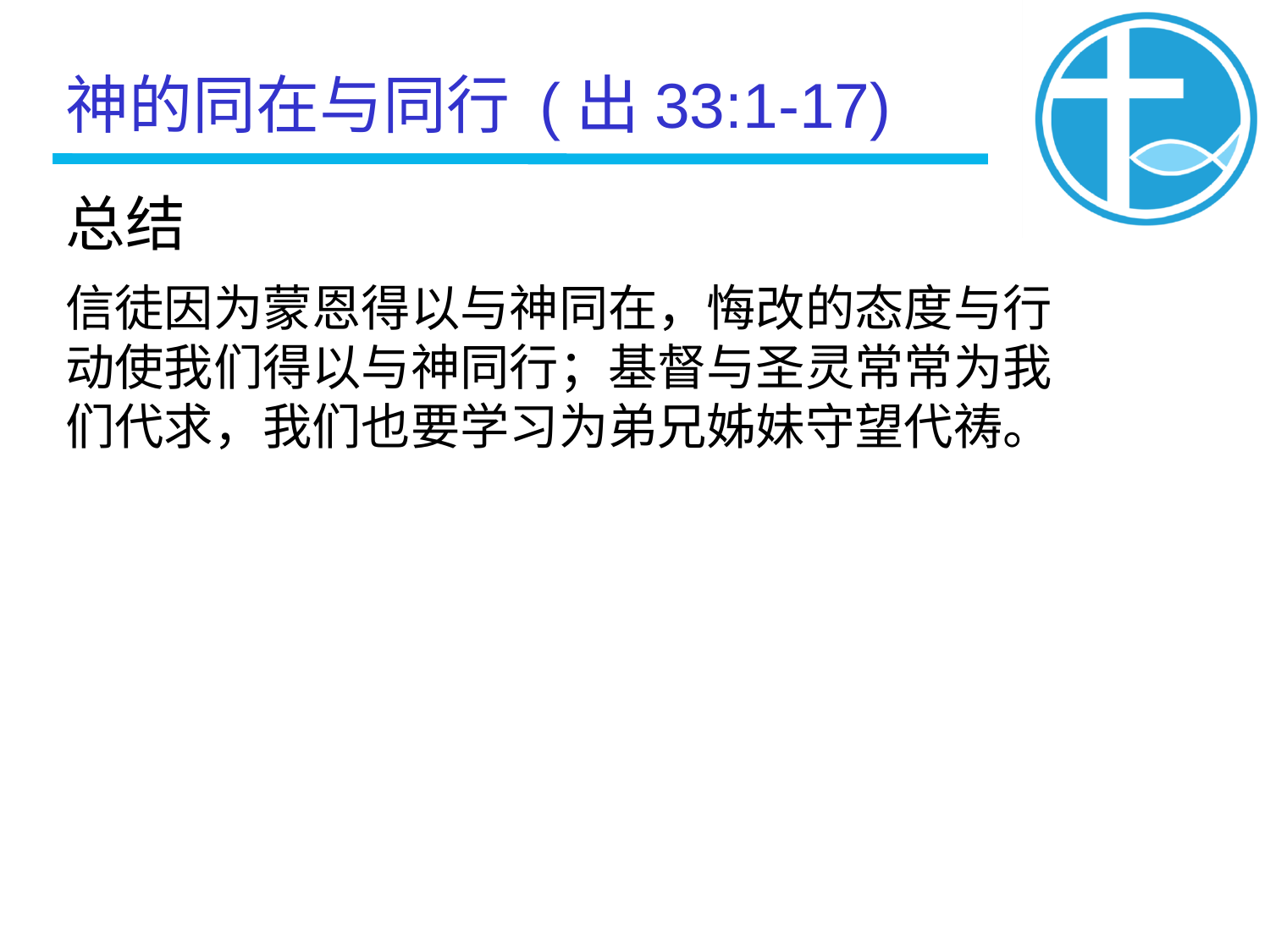

神的同在与同行 (出33:1-17)
总结
信徒因为蒙恩得以与神同在，悔改的态度与行动使我们得以与神同行；基督与圣灵常常为我们代求，我们也要学习为弟兄姊妹守望代祷。